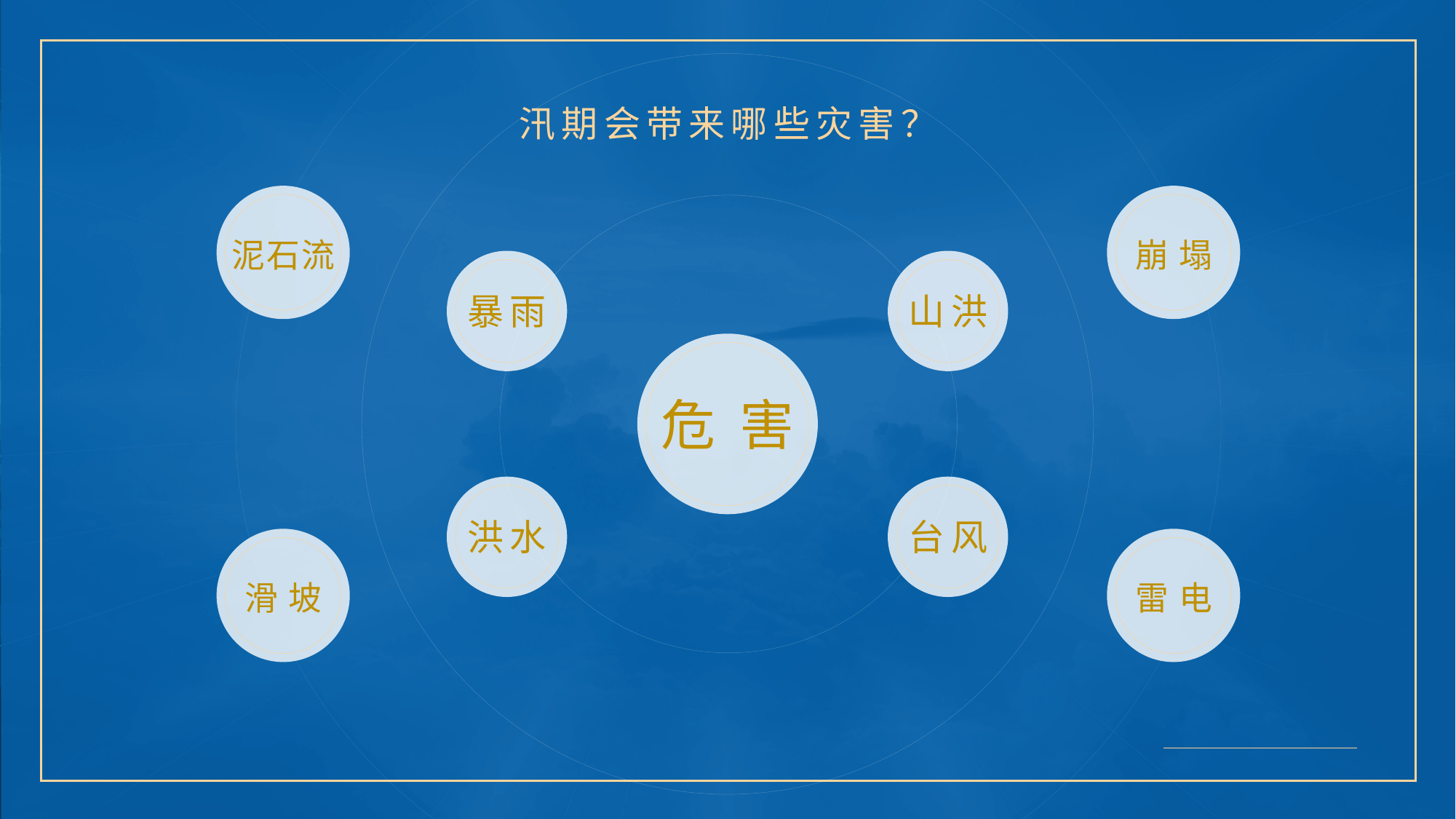

汛期会带来哪些灾害？

泥石流

滑 坡

崩 塌

雷 电

暴雨

洪水

山洪

台风

危 害